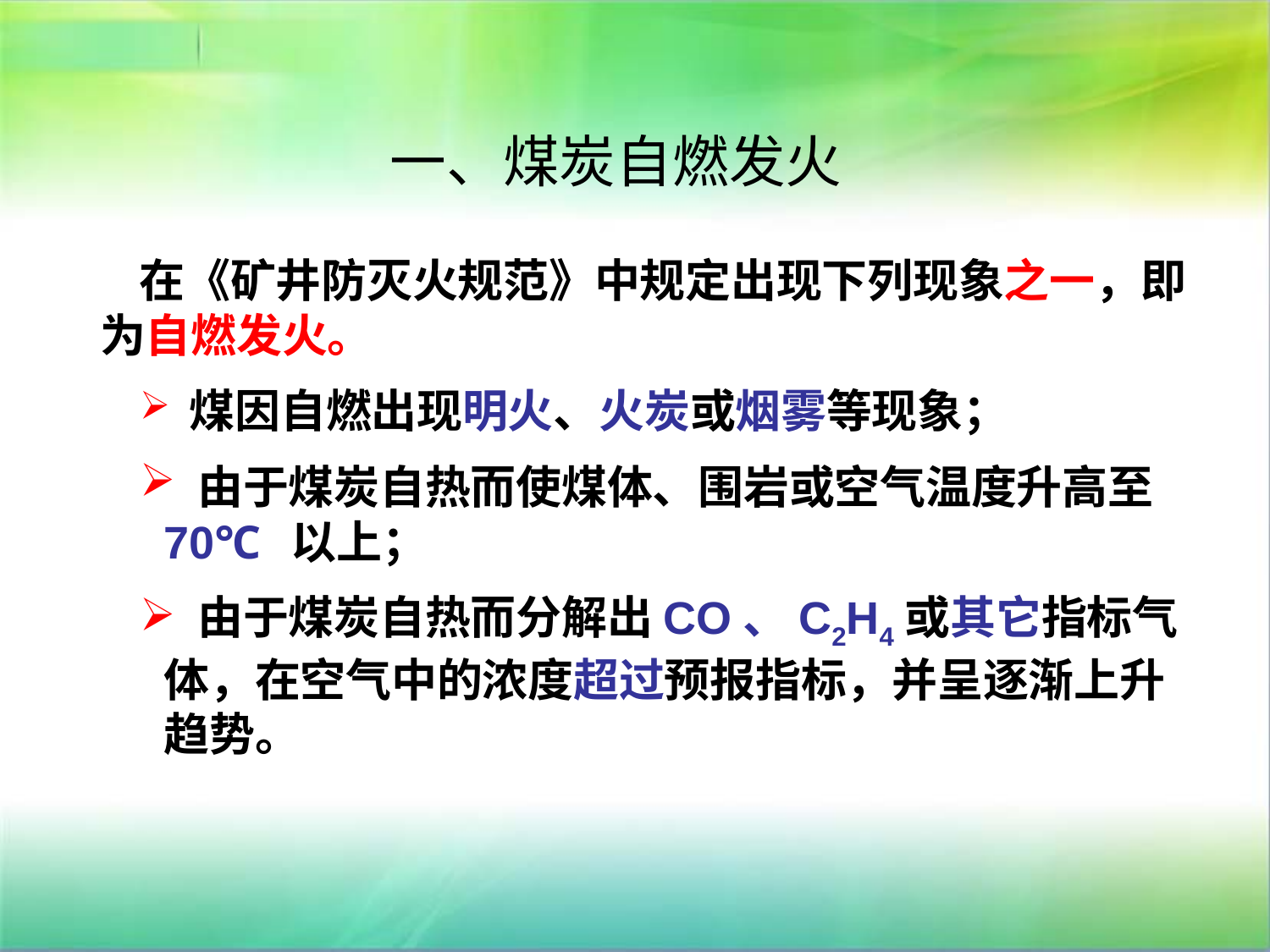

# 一、煤炭自燃发火
     在《矿井防灭火规范》中规定出现下列现象之一，即为自燃发火。
 煤因自燃出现明火、火炭或烟雾等现象；
 由于煤炭自热而使煤体、围岩或空气温度升高至70℃ 以上；
 由于煤炭自热而分解出CO、C2H4或其它指标气体，在空气中的浓度超过预报指标，并呈逐渐上升趋势。